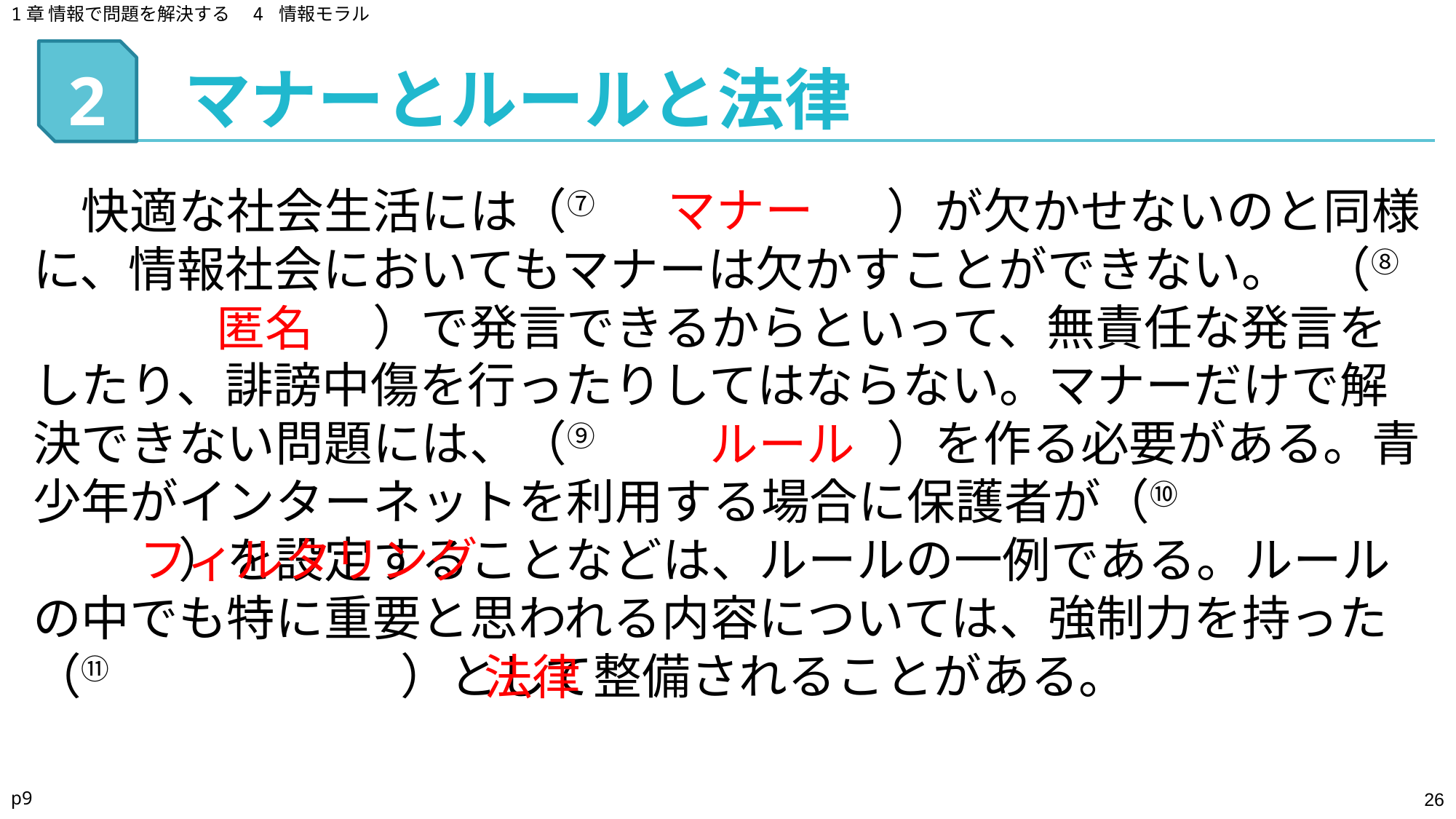

1章 情報で問題を解決する　4 情報モラル
マナーとルールと法律
# 2
　快適な社会生活には（⑦　　　　　　）が欠かせないのと同様に、情報社会においてもマナーは欠かすことができない。   （⑧　　　　　　　）で発言できるからといって、無責任な発言をしたり、誹謗中傷を行ったりしてはならない。マナーだけで解決できない問題には、（⑨　　　　　　）を作る必要がある。青少年がインターネットを利用する場合に保護者が（⑩　　　　　　　　）を設定することなどは、ルールの一例である。ルールの中でも特に重要と思われる内容については、強制力を持った（⑪　　　　　　）として整備されることがある。
マナー
匿名
ルール
フィルタリング
法律
p9
26